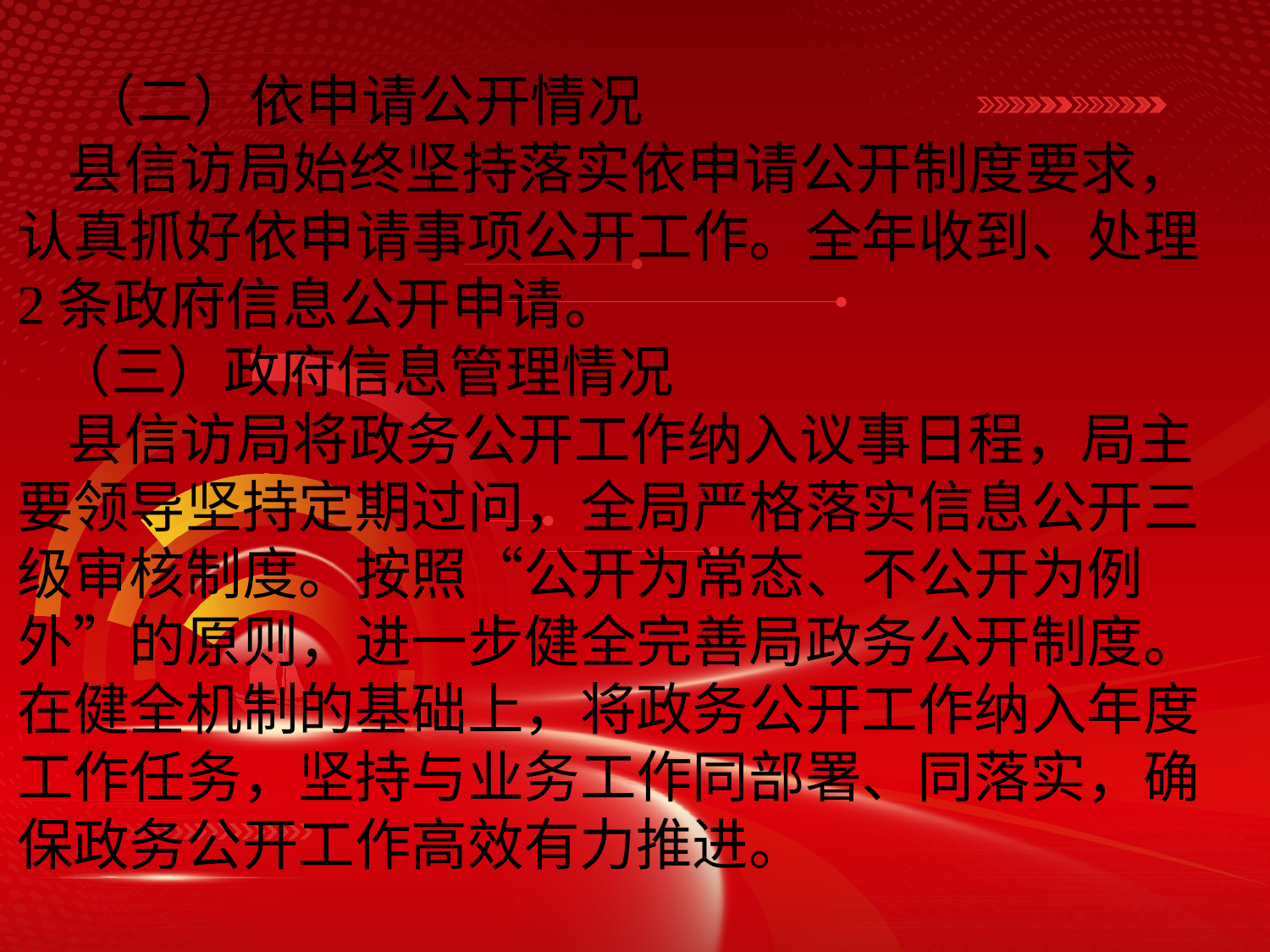

# （二）依申请公开情况 县信访局始终坚持落实依申请公开制度要求，认真抓好依申请事项公开工作。全年收到、处理2条政府信息公开申请。 （三）政府信息管理情况 县信访局将政务公开工作纳入议事日程，局主要领导坚持定期过问，全局严格落实信息公开三级审核制度。按照“公开为常态、不公开为例外”的原则，进一步健全完善局政务公开制度。在健全机制的基础上，将政务公开工作纳入年度工作任务，坚持与业务工作同部署、同落实，确保政务公开工作高效有力推进。